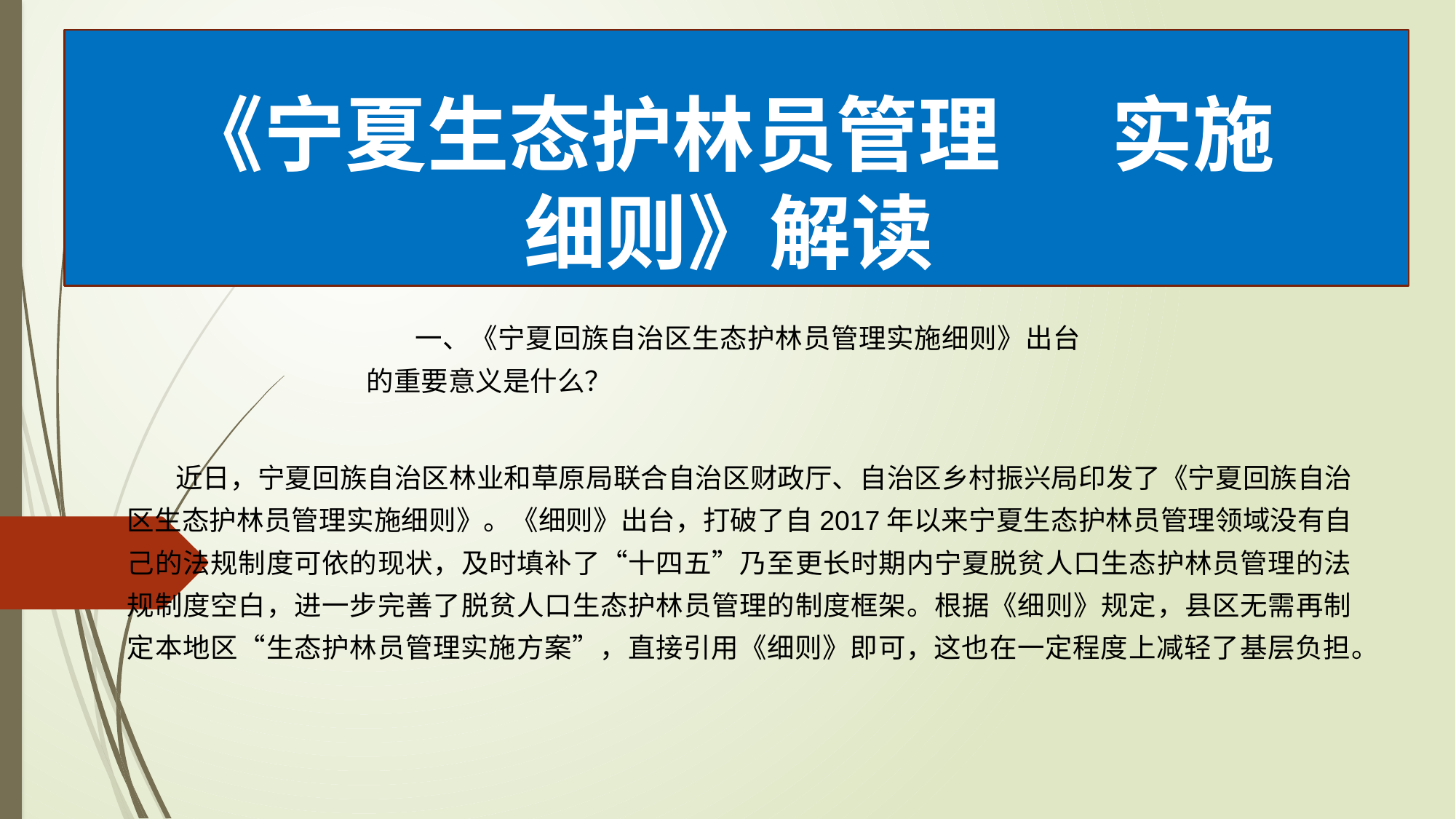

《宁夏生态护林员管理      实施细则》解读

一、《宁夏回族自治区生态护林员管理实施细则》出台的重要意义是什么？
近日，宁夏回族自治区林业和草原局联合自治区财政厅、自治区乡村振兴局印发了《宁夏回族自治区生态护林员管理实施细则》。《细则》出台，打破了自2017年以来宁夏生态护林员管理领域没有自己的法规制度可依的现状，及时填补了“十四五”乃至更长时期内宁夏脱贫人口生态护林员管理的法规制度空白，进一步完善了脱贫人口生态护林员管理的制度框架。根据《细则》规定，县区无需再制定本地区“生态护林员管理实施方案”，直接引用《细则》即可，这也在一定程度上减轻了基层负担。